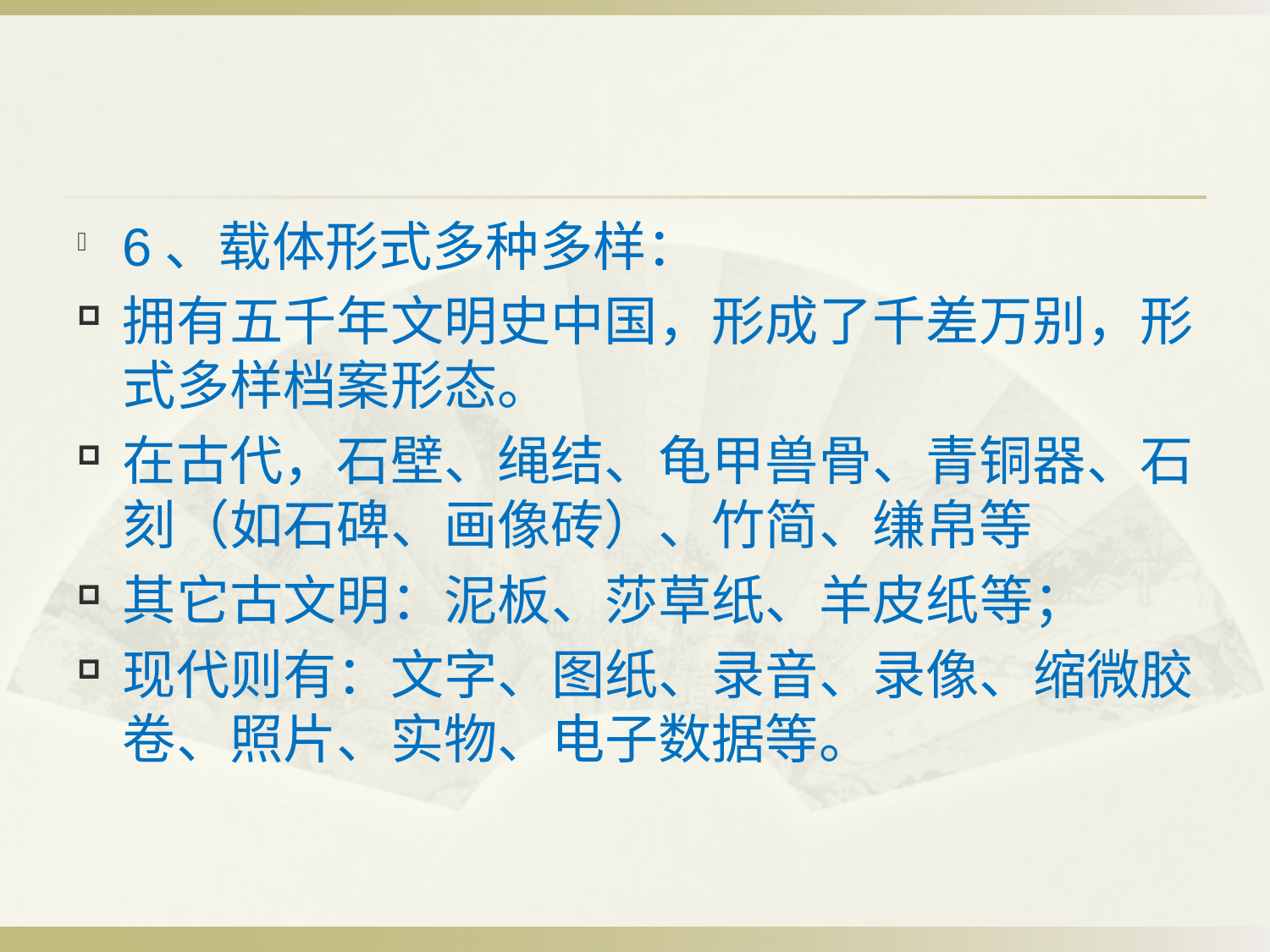

#
6、载体形式多种多样：
拥有五千年文明史中国，形成了千差万别，形式多样档案形态。
在古代，石壁、绳结、龟甲兽骨、青铜器、石刻（如石碑、画像砖）、竹简、缣帛等
其它古文明：泥板、莎草纸、羊皮纸等；
现代则有：文字、图纸、录音、录像、缩微胶卷、照片、实物、电子数据等。